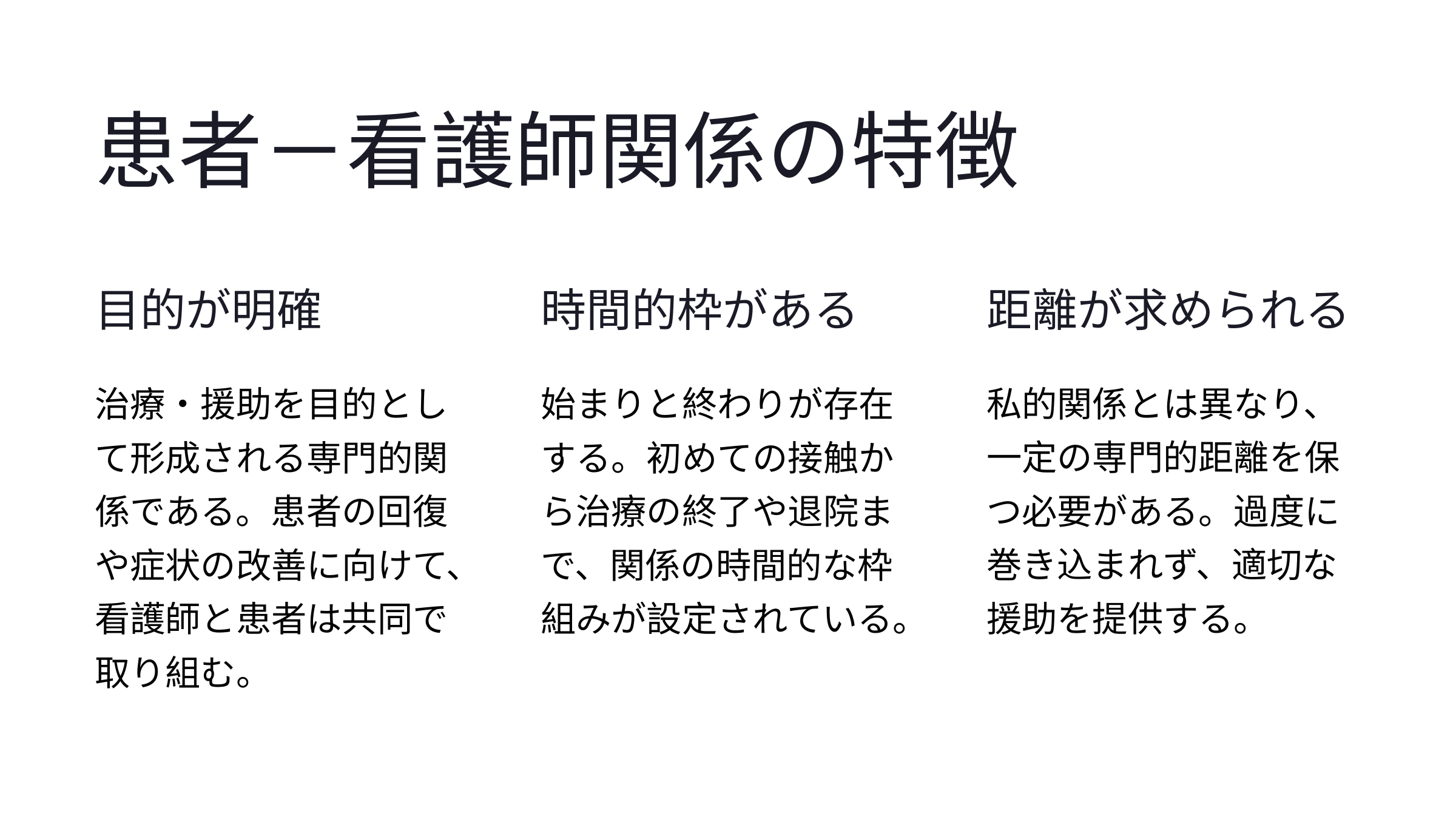

患者－看護師関係の特徴
目的が明確
時間的枠がある
距離が求められる
治療・援助を目的として形成される専門的関係である。患者の回復や症状の改善に向けて、看護師と患者は共同で取り組む。
始まりと終わりが存在する。初めての接触から治療の終了や退院まで、関係の時間的な枠組みが設定されている。
私的関係とは異なり、一定の専門的距離を保つ必要がある。過度に巻き込まれず、適切な援助を提供する。